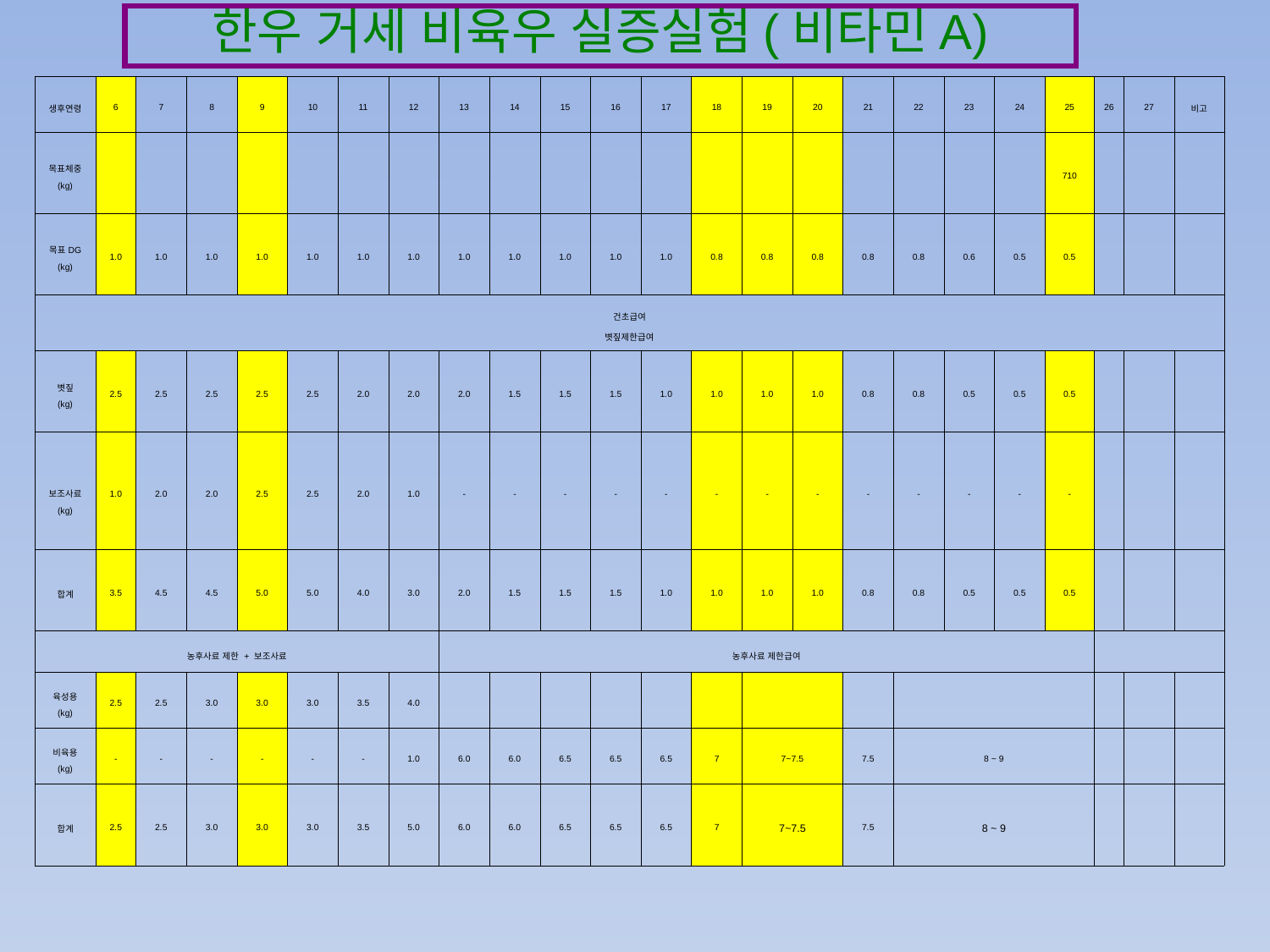

한우 거세 비육우 실증실험(비타민A)
| 생후연령 | 6 | 7 | 8 | 9 | 10 | 11 | 12 | 13 | 14 | 15 | 16 | 17 | 18 | 19 | 20 | 21 | 22 | 23 | 24 | 25 | 26 | 27 | 비고 |
| --- | --- | --- | --- | --- | --- | --- | --- | --- | --- | --- | --- | --- | --- | --- | --- | --- | --- | --- | --- | --- | --- | --- | --- |
| 목표체중 (kg) |  |  |  |  |  |  |  |  |  |  |  |  |  |  |  |  |  |  |  | 710 |  |  |  |
| 목표DG (kg) | 1.0 | 1.0 | 1.0 | 1.0 | 1.0 | 1.0 | 1.0 | 1.0 | 1.0 | 1.0 | 1.0 | 1.0 | 0.8 | 0.8 | 0.8 | 0.8 | 0.8 | 0.6 | 0.5 | 0.5 |  |  |  |
| 건초급여 볏짚제한급여 |  |  |  |  |  |  |  |  |  |  |  |  |  |  |  |  |  |  |  |  |  |  |  |
| 볏짚 (kg) | 2.5 | 2.5 | 2.5 | 2.5 | 2.5 | 2.0 | 2.0 | 2.0 | 1.5 | 1.5 | 1.5 | 1.0 | 1.0 | 1.0 | 1.0 | 0.8 | 0.8 | 0.5 | 0.5 | 0.5 |  |  |  |
| 보조사료 (kg) | 1.0 | 2.0 | 2.0 | 2.5 | 2.5 | 2.0 | 1.0 | - | - | - | - | - | - | - | - | - | - | - | - | - |  |  |  |
| 합계 | 3.5 | 4.5 | 4.5 | 5.0 | 5.0 | 4.0 | 3.0 | 2.0 | 1.5 | 1.5 | 1.5 | 1.0 | 1.0 | 1.0 | 1.0 | 0.8 | 0.8 | 0.5 | 0.5 | 0.5 |  |  |  |
| 농후사료 제한 + 보조사료 |  |  |  |  |  |  |  | 농후사료 제한급여 |  |  |  |  |  |  |  |  |  |  |  |  |  |  |  |
| 육성용 (kg) | 2.5 | 2.5 | 3.0 | 3.0 | 3.0 | 3.5 | 4.0 |  |  |  |  |  |  |  |  |  |  |  |  |  |  |  |  |
| 비육용 (kg) | - | - | - | - | - | - | 1.0 | 6.0 | 6.0 | 6.5 | 6.5 | 6.5 | 7 | 7~7.5 |  | 7.5 | 8 ~ 9 |  |  |  |  |  |  |
| 합계 | 2.5 | 2.5 | 3.0 | 3.0 | 3.0 | 3.5 | 5.0 | 6.0 | 6.0 | 6.5 | 6.5 | 6.5 | 7 | 7~7.5 |  | 7.5 | 8 ~ 9 |  |  |  |  |  |  |